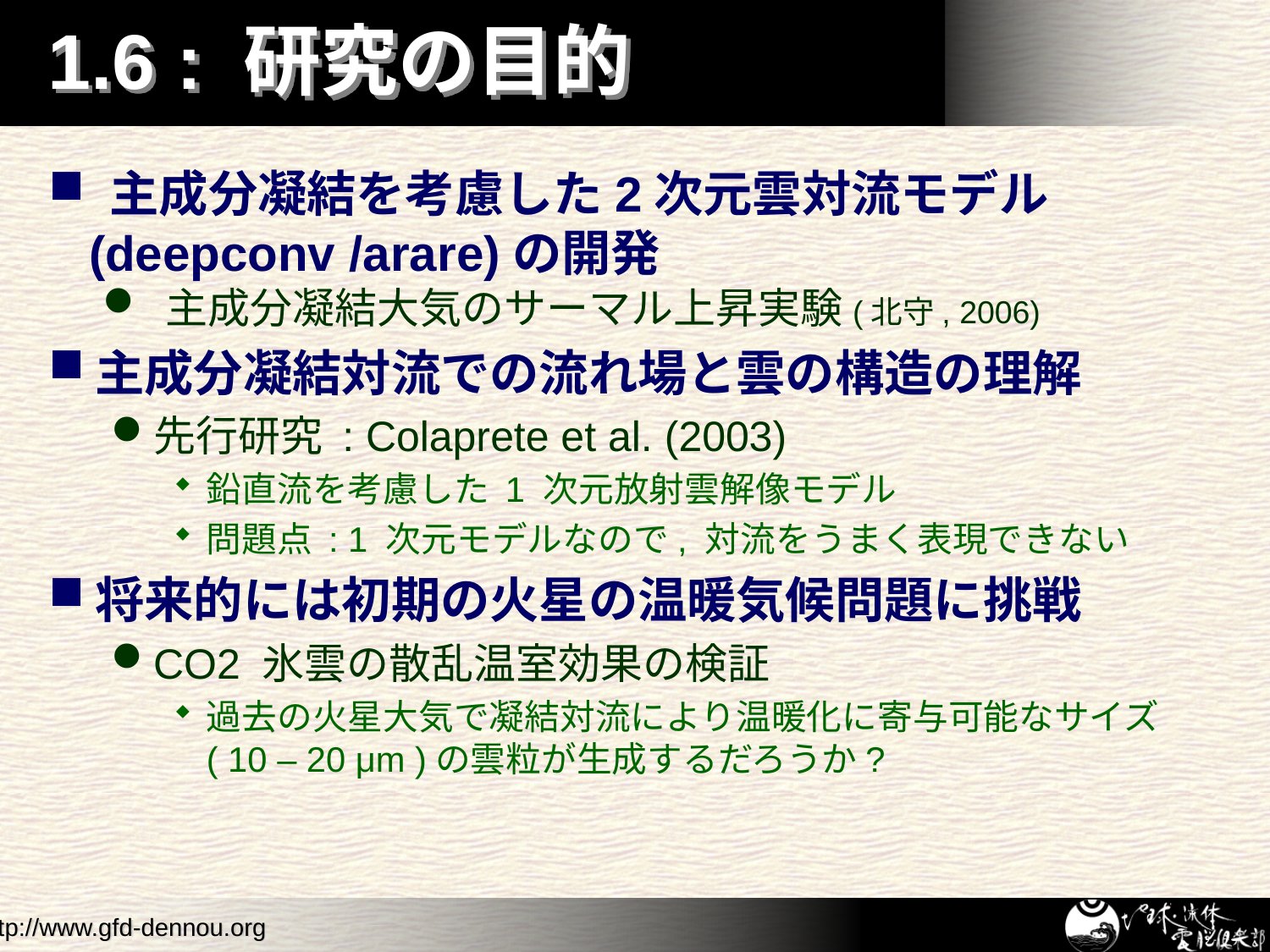

# 1.6 : 研究の目的
 主成分凝結を考慮した2次元雲対流モデル
   (deepconv /arare)の開発
 主成分凝結大気のサーマル上昇実験(北守, 2006)
主成分凝結対流での流れ場と雲の構造の理解
先行研究 : Colaprete et al. (2003)
鉛直流を考慮した 1 次元放射雲解像モデル
問題点 : 1 次元モデルなので, 対流をうまく表現できない
将来的には初期の火星の温暖気候問題に挑戦
CO2 氷雲の散乱温室効果の検証
過去の火星大気で凝結対流により温暖化に寄与可能なサイズ( 10 – 20 μm )の雲粒が生成するだろうか?